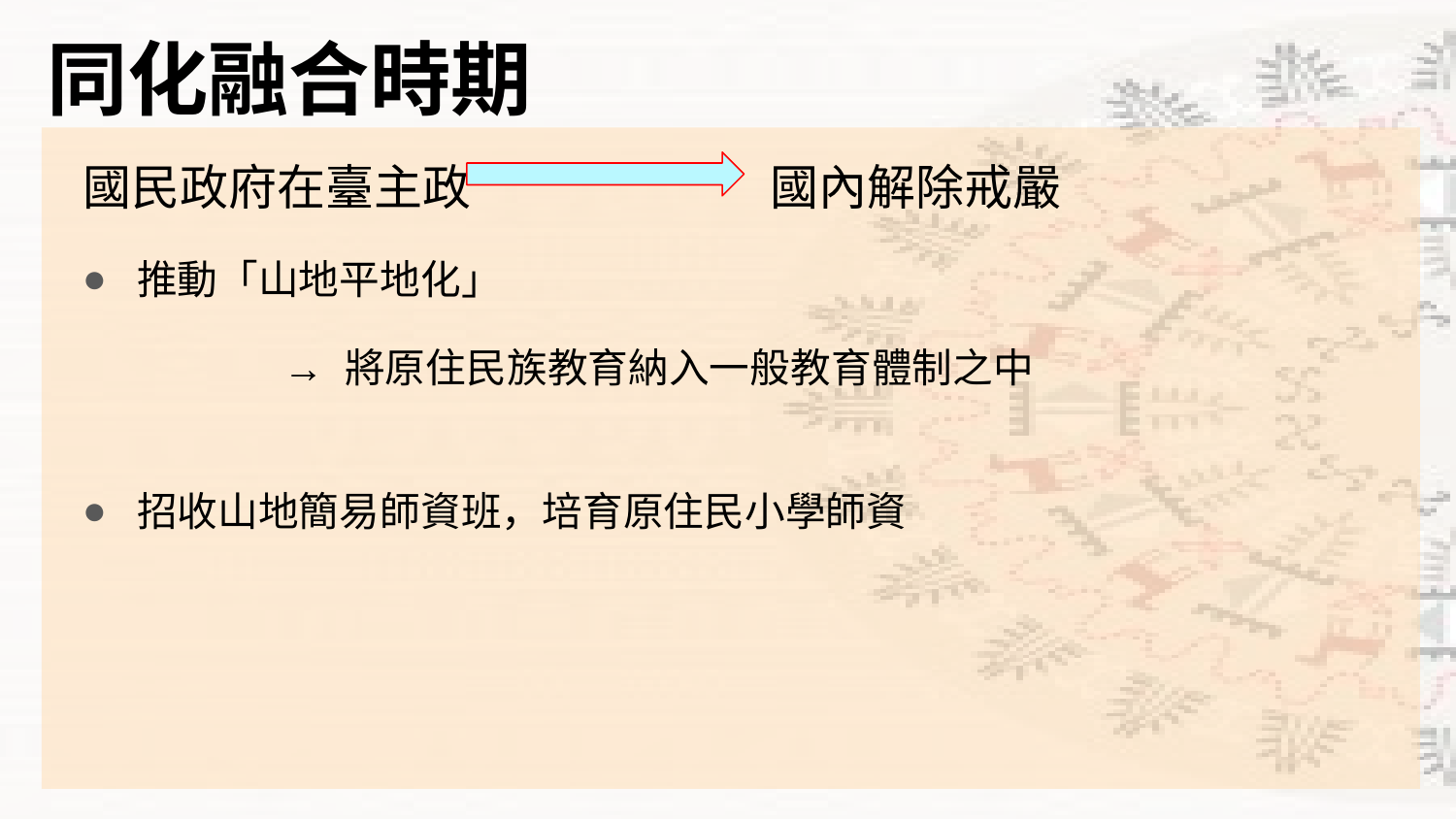

# 同化融合時期

 國民政府在臺主政                      國內解除戒嚴
推動「山地平地化」
                  → 將原住民族教育納入一般教育體制之中

招收山地簡易師資班，培育原住民小學師資